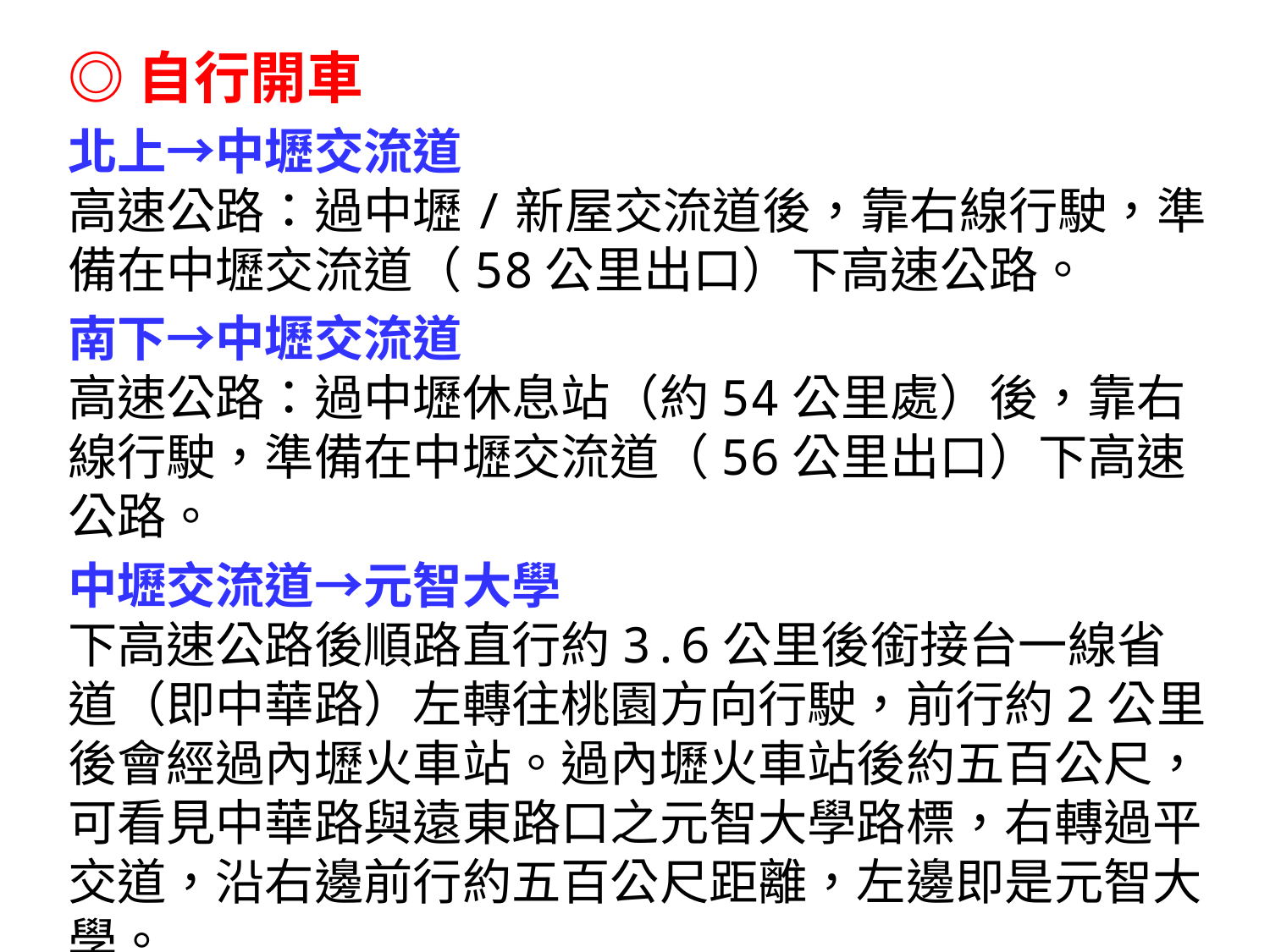

◎自行開車
北上→中壢交流道
高速公路：過中壢/新屋交流道後，靠右線行駛，準備在中壢交流道（58公里出口）下高速公路。
南下→中壢交流道
高速公路：過中壢休息站（約54公里處）後，靠右線行駛，準備在中壢交流道（56公里出口）下高速公路。
中壢交流道→元智大學
下高速公路後順路直行約3.6公里後銜接台一線省道（即中華路）左轉往桃園方向行駛，前行約2公里後會經過內壢火車站。過內壢火車站後約五百公尺，可看見中華路與遠東路口之元智大學路標，右轉過平交道，沿右邊前行約五百公尺距離，左邊即是元智大學。